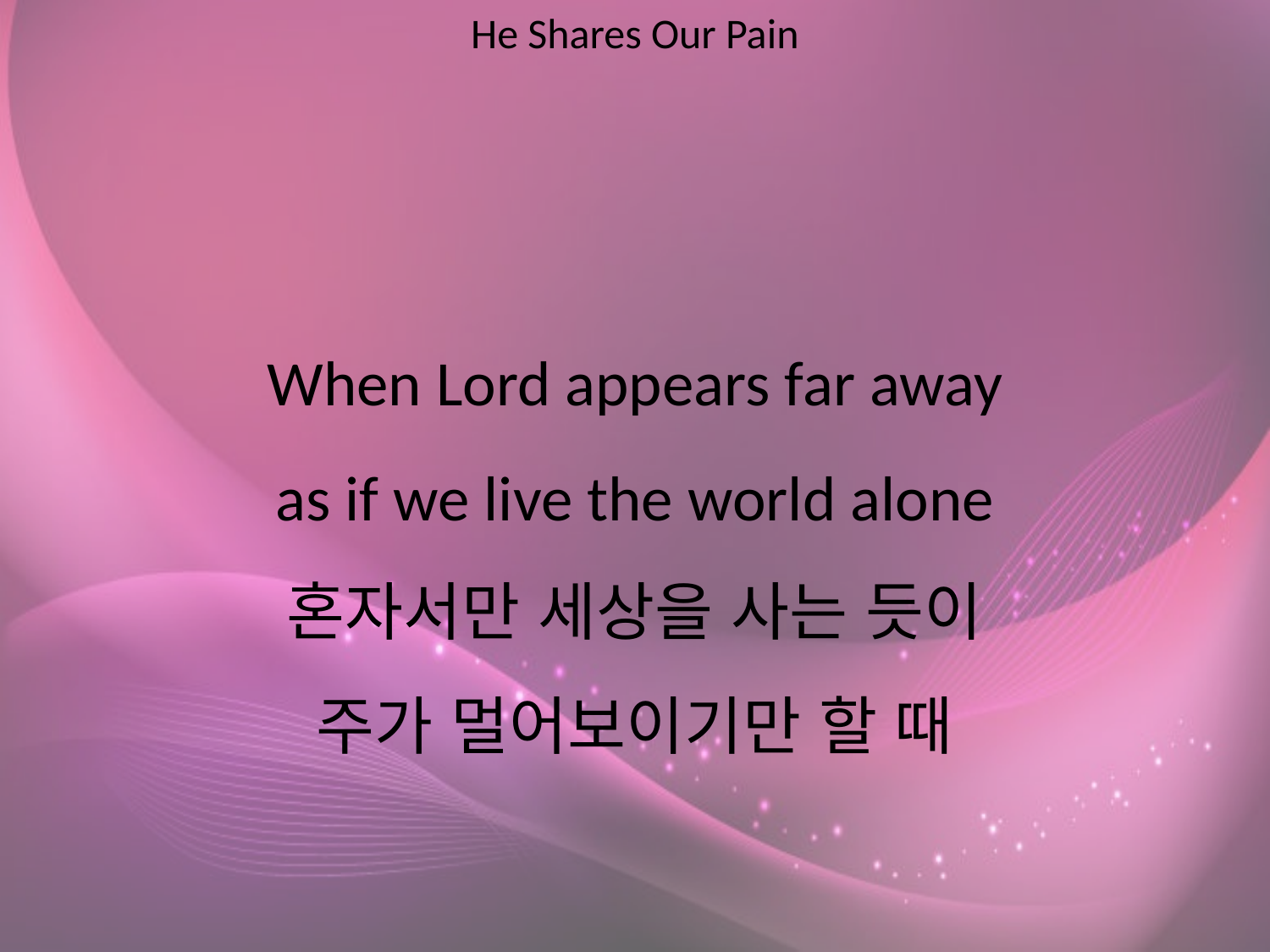

He Shares Our Pain
#
When Lord appears far away
as if we live the world alone
혼자서만 세상을 사는 듯이
주가 멀어보이기만 할 때